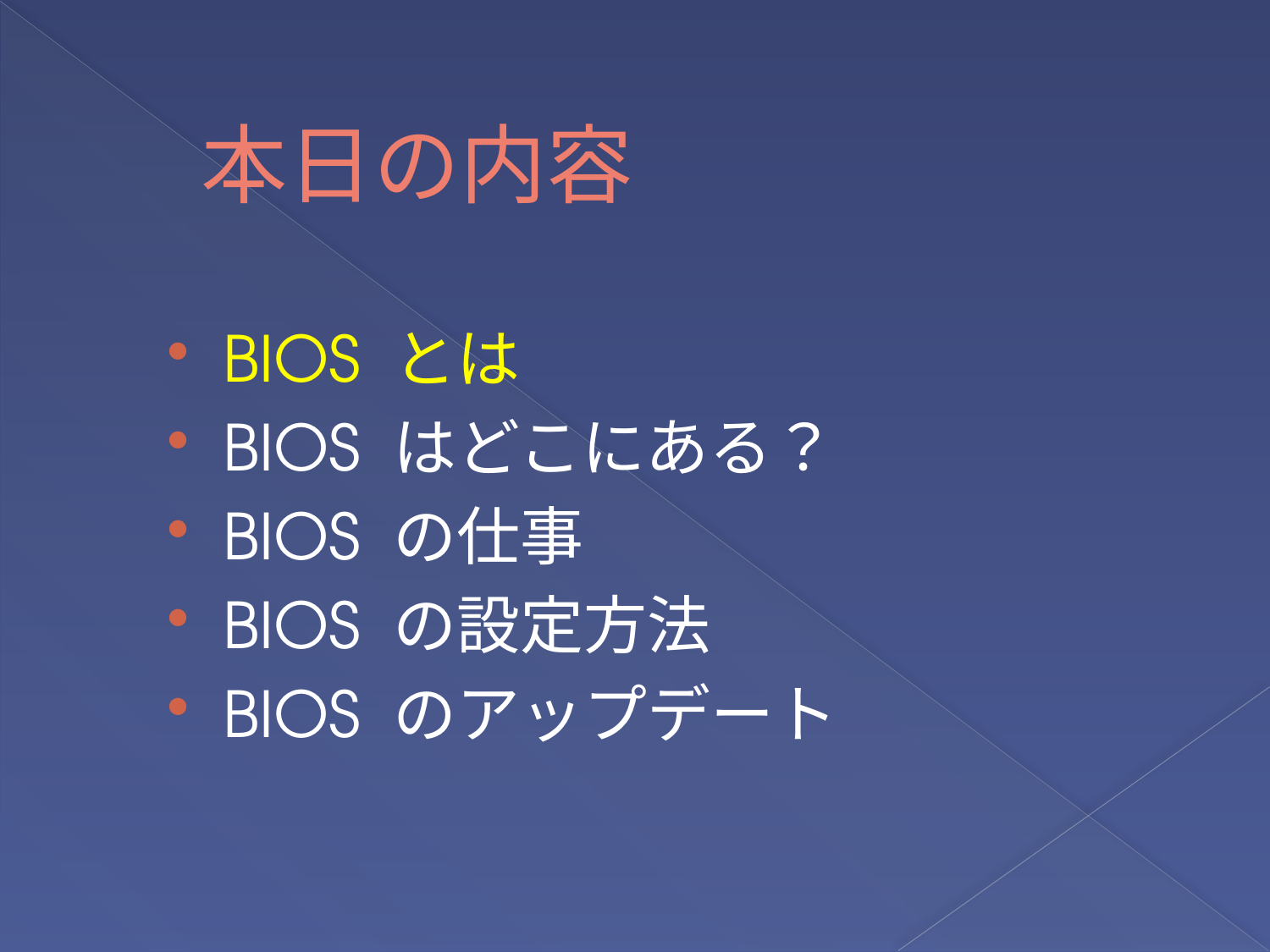

# 本日の内容
BIOS とは
BIOS はどこにある？
BIOS の仕事
BIOS の設定方法
BIOS のアップデート